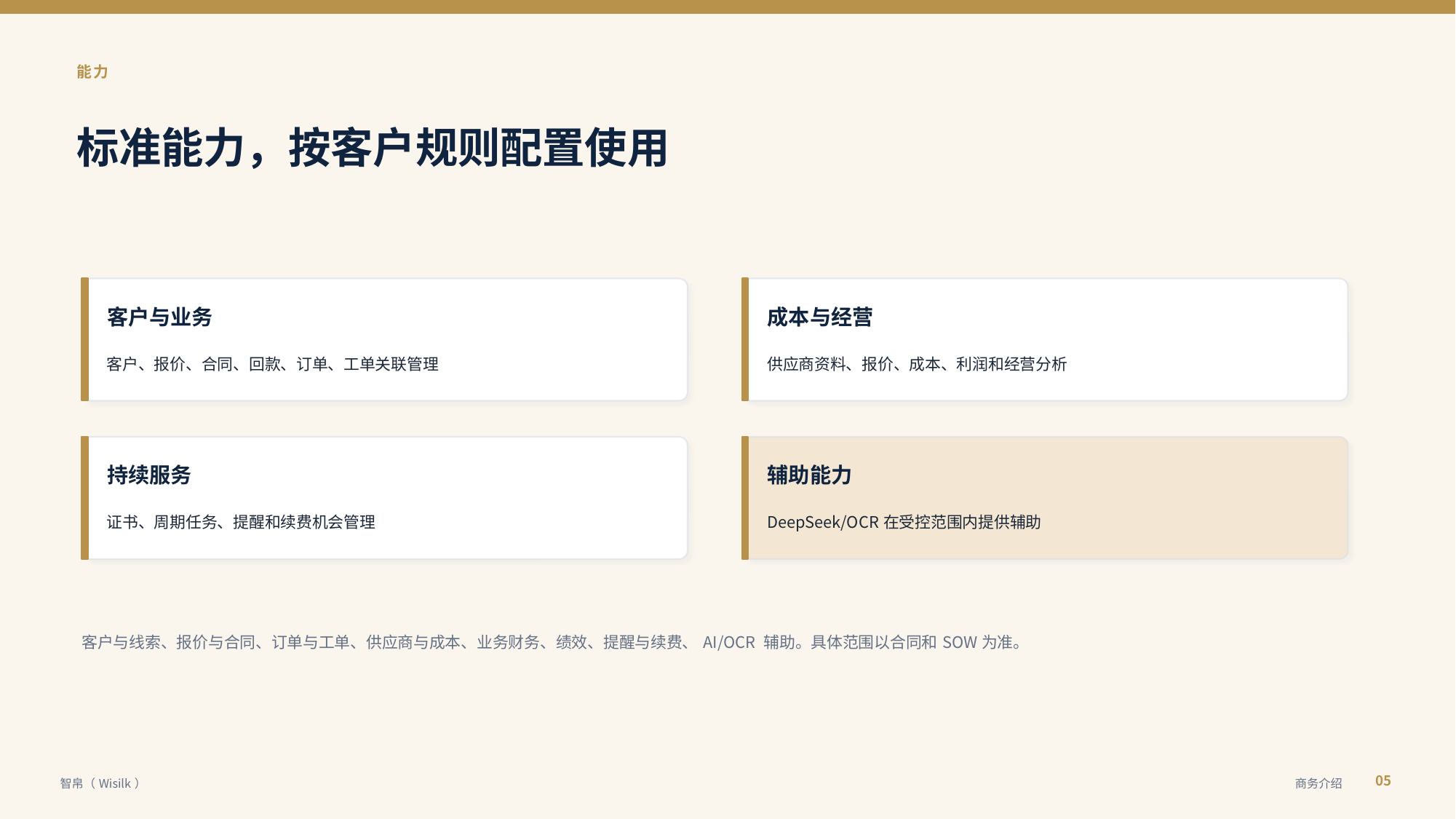

能力
标准能力，按客户规则配置使用

客户与业务
成本与经营
客户、报价、合同、回款、订单、工单关联管理
供应商资料、报价、成本、利润和经营分析

持续服务
辅助能力
证书、周期任务、提醒和续费机会管理
DeepSeek/OCR在受控范围内提供辅助
客户与线索、报价与合同、订单与工单、供应商与成本、业务财务、绩效、提醒与续费、AI/OCR 辅助。具体范围以合同和SOW为准。
05
智帛（Wisilk）
商务介绍